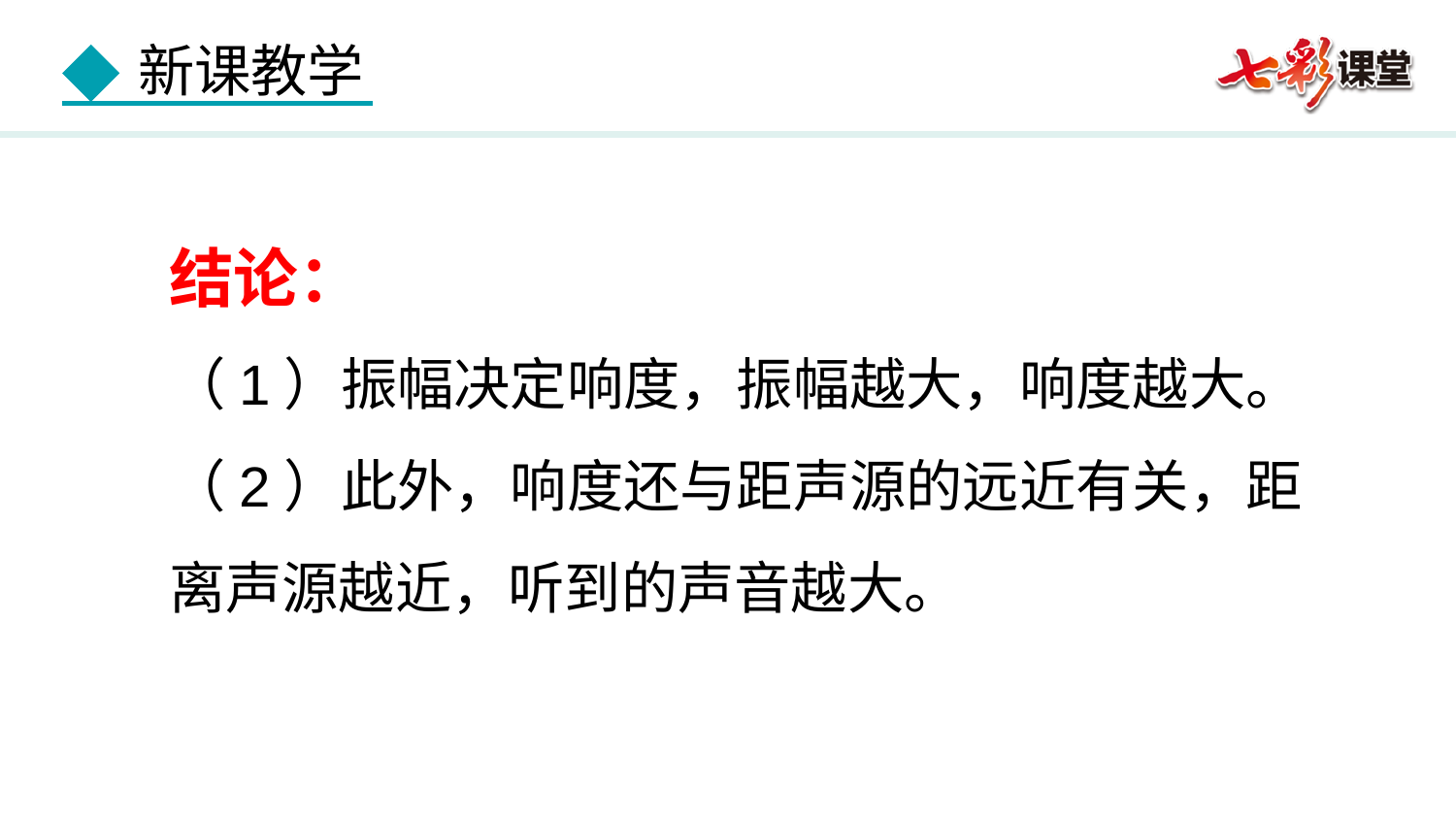

结论：
（1）振幅决定响度，振幅越大，响度越大。
（2）此外，响度还与距声源的远近有关，距离声源越近，听到的声音越大。